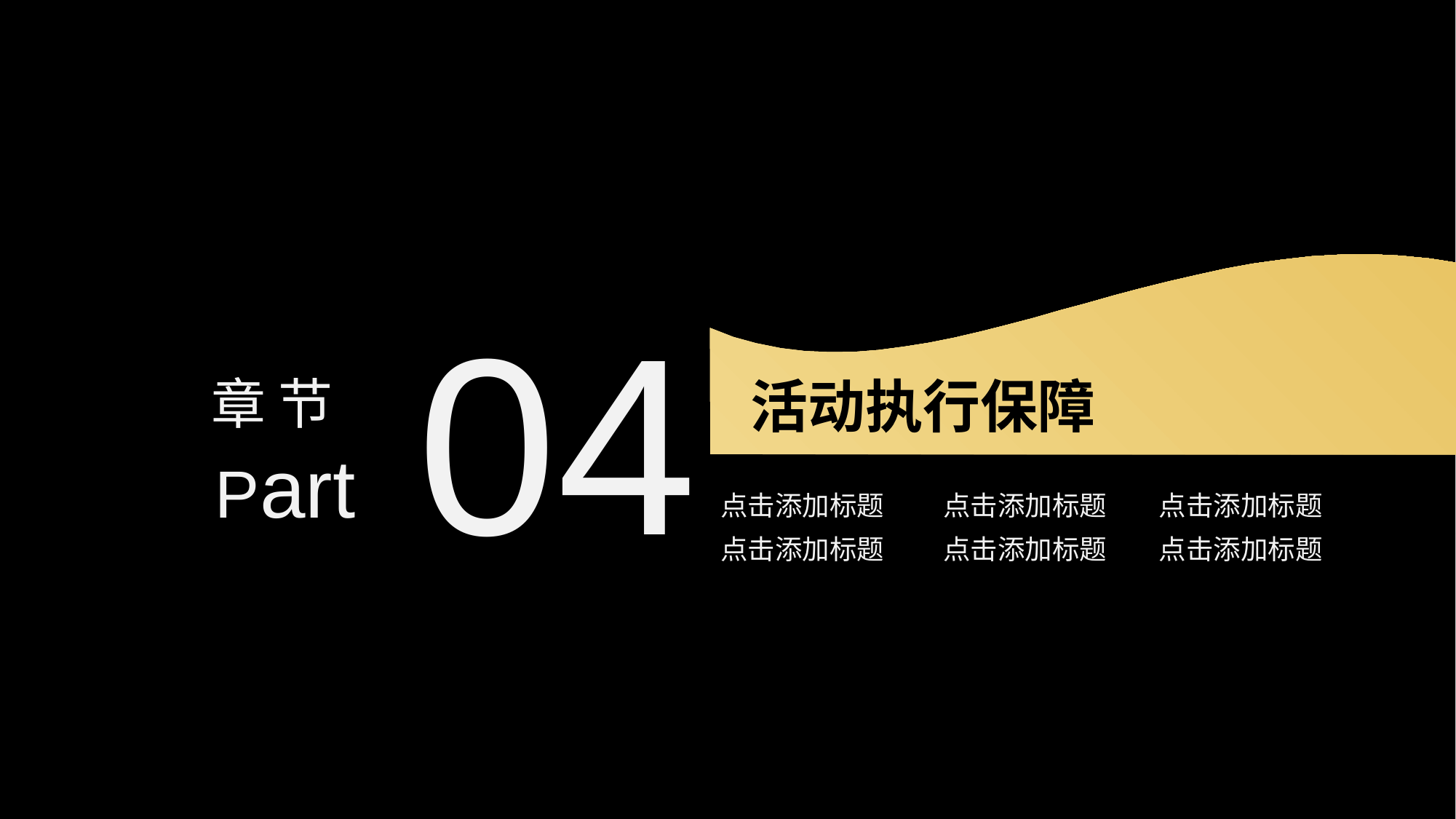

04
章 节
活动执行保障
Part
点击添加标题
点击添加标题
点击添加标题
点击添加标题
点击添加标题
点击添加标题